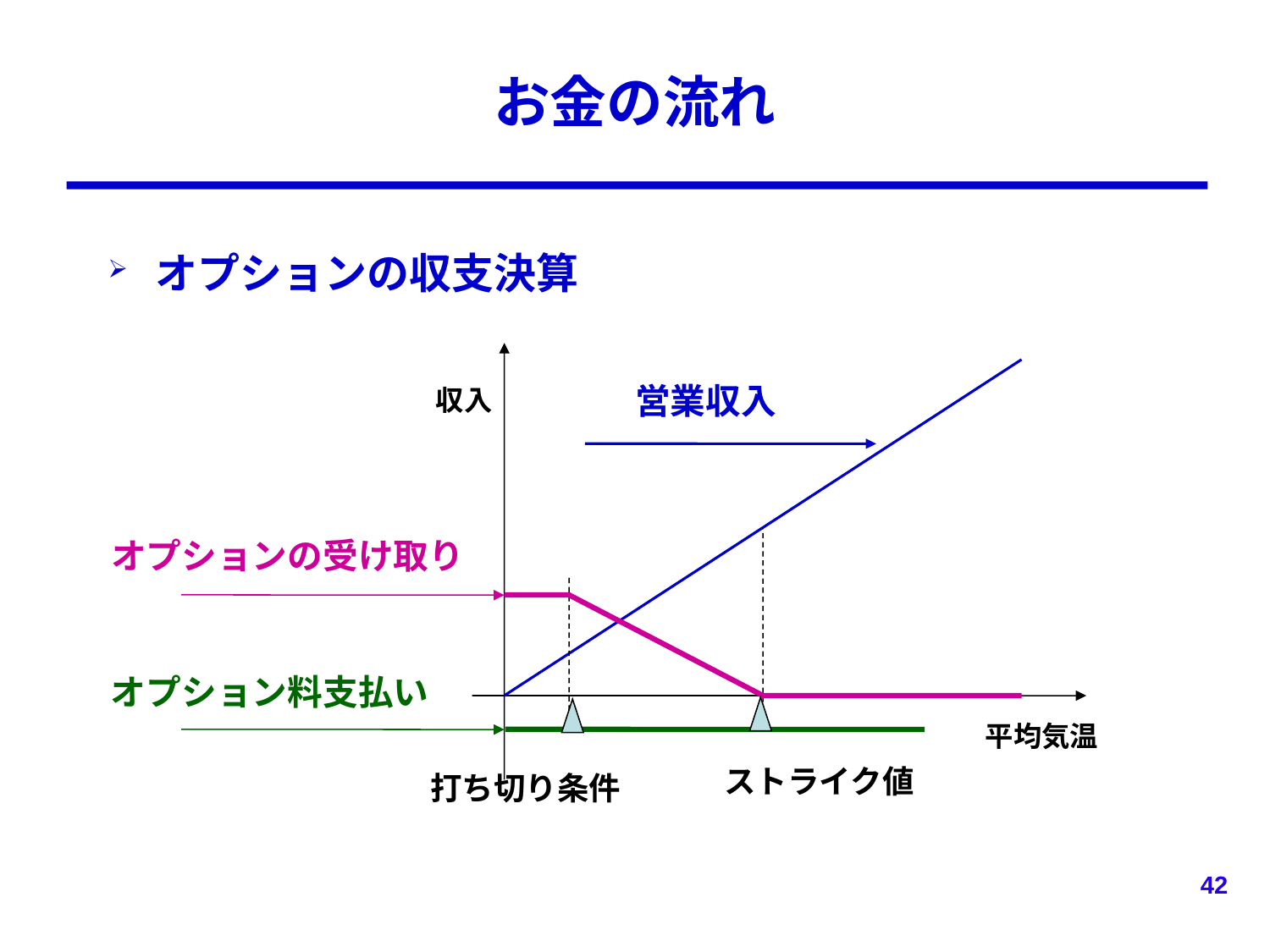

# お金の流れ
オプションの収支決算

営業収入
収入

オプションの受け取り

オプション料支払い

平均気温

ストライク値
打ち切り条件
42